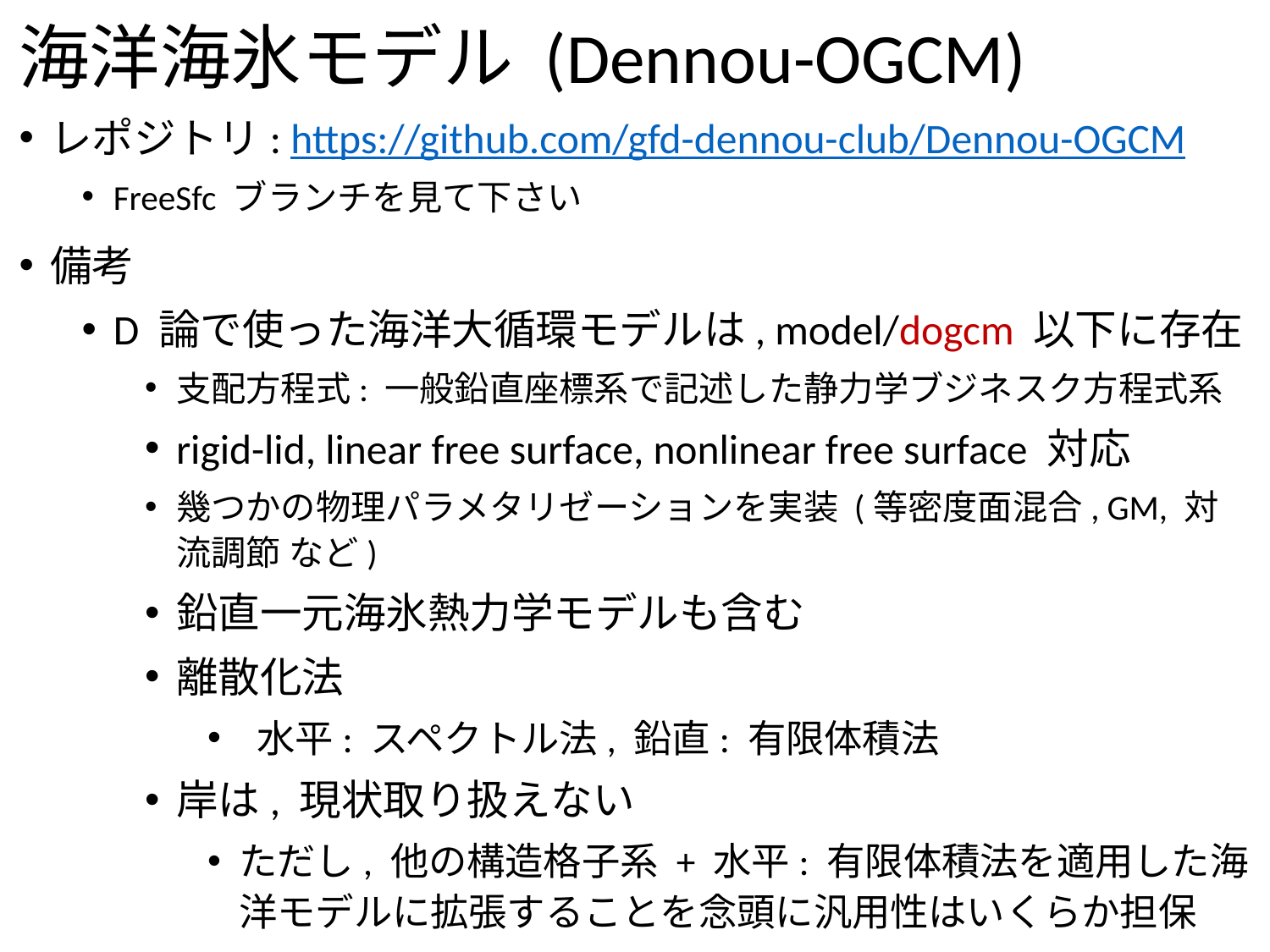

# 海洋海氷モデル (Dennou-OGCM)
レポジトリ: https://github.com/gfd-dennou-club/Dennou-OGCM
FreeSfc ブランチを見て下さい
備考
D 論で使った海洋大循環モデルは, model/dogcm 以下に存在
支配方程式: 一般鉛直座標系で記述した静力学ブジネスク方程式系
rigid-lid, linear free surface, nonlinear free surface 対応
幾つかの物理パラメタリゼーションを実装 (等密度面混合, GM, 対流調節 など)
鉛直一元海氷熱力学モデルも含む
離散化法
 水平: スペクトル法, 鉛直: 有限体積法
岸は, 現状取り扱えない
ただし, 他の構造格子系 + 水平: 有限体積法を適用した海洋モデルに拡張することを念頭に汎用性はいくらか担保